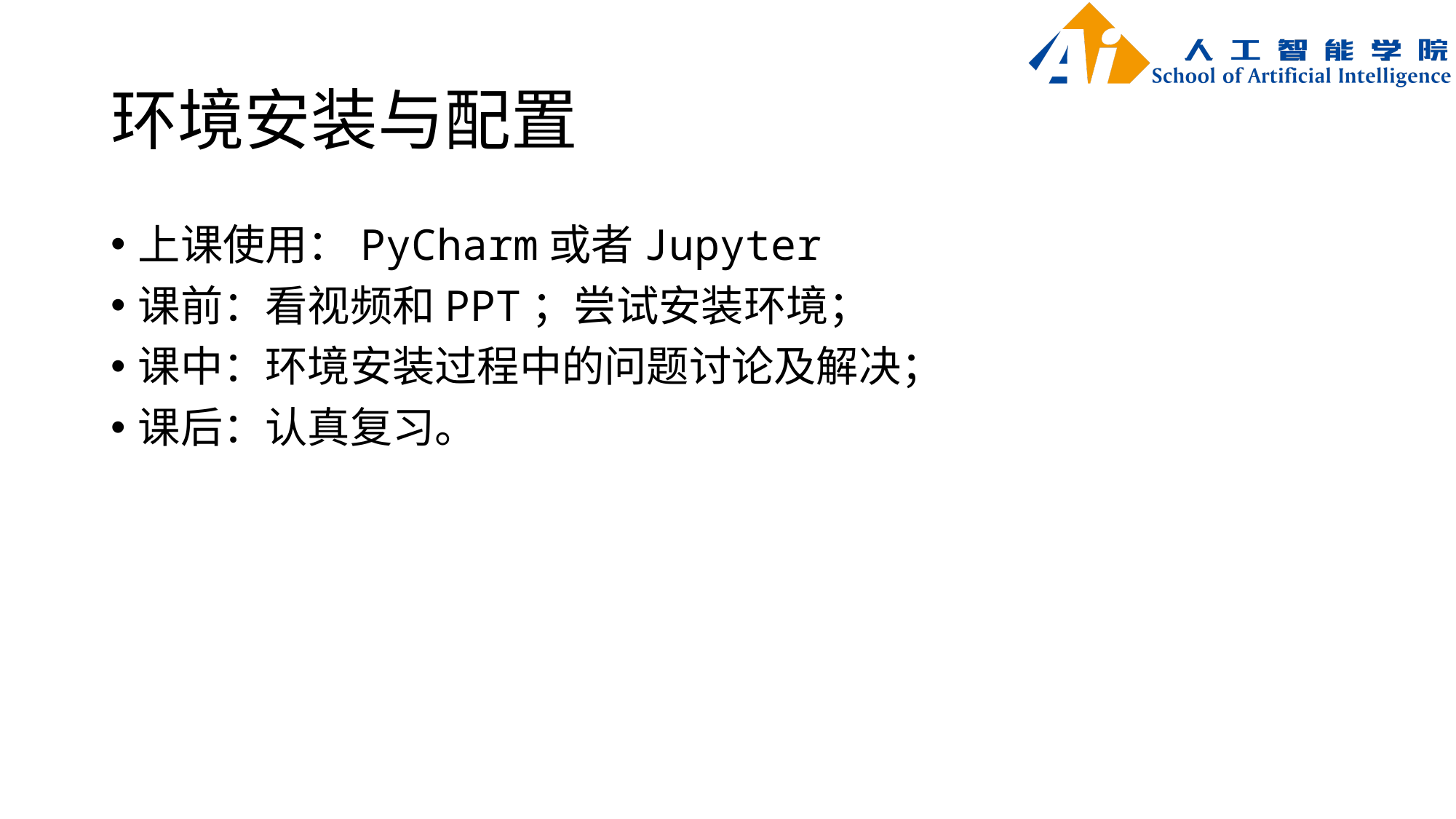

# 环境安装与配置
上课使用：PyCharm或者Jupyter
课前：看视频和PPT；尝试安装环境；
课中：环境安装过程中的问题讨论及解决；
课后：认真复习。